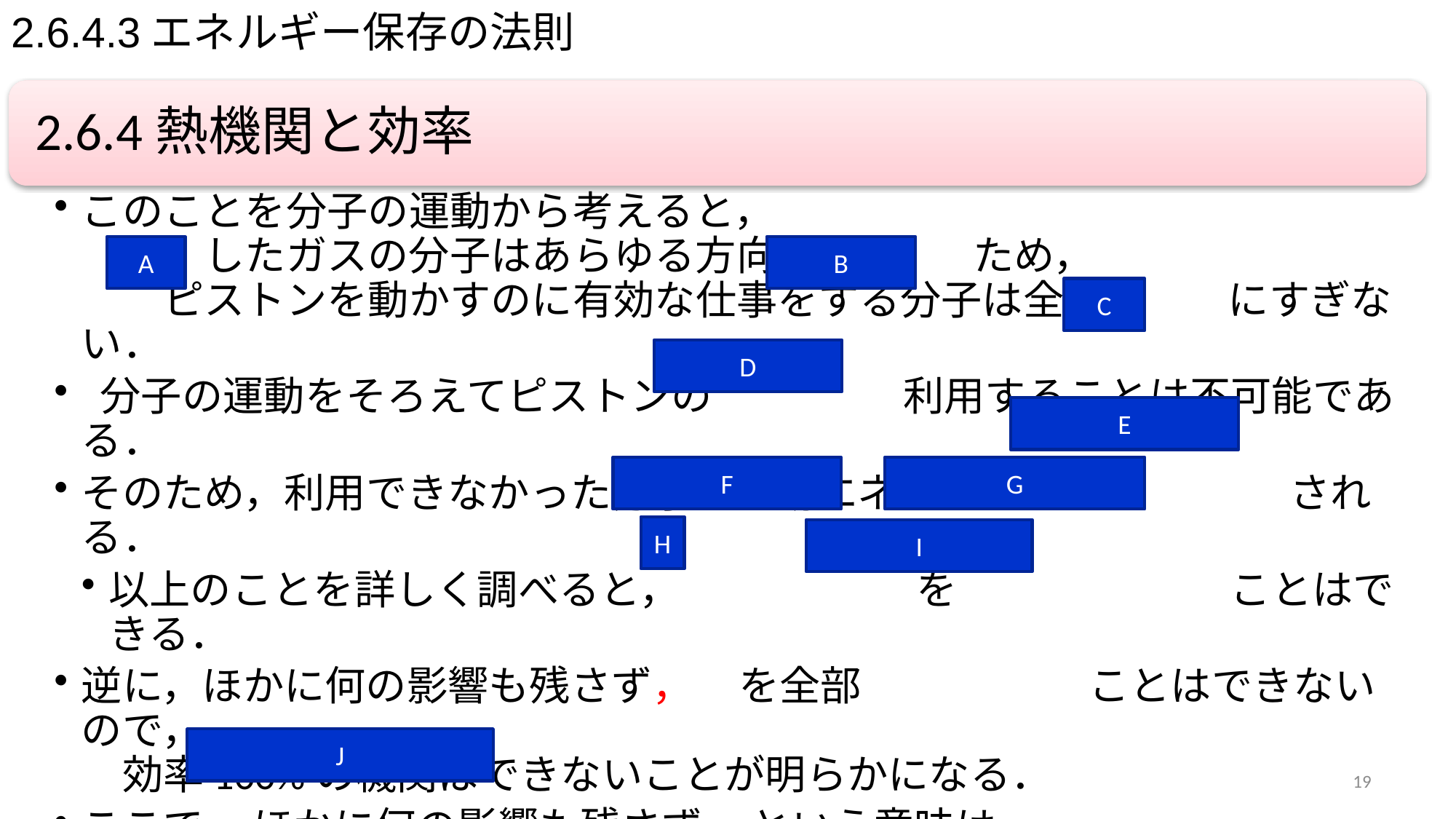

# 2.6.4.3エネルギー保存の法則
2.6.4熱機関と効率
このことを分子の運動から考えると，
　         したガスの分子はあらゆる方向に                 ため，
　　ピストンを動かすのに有効な仕事をする分子は全体の         にすぎない．
 分子の運動をそろえてピストンの                     利用することは不可能である．
そのため，利用できなかった分子の運動エネルギーが                         される．
以上のことを詳しく調べると，                          を                              ことはできる．
逆に，ほかに何の影響も残さず，     を全部                         ことはできないので，
　効率100%の機関はできないことが明らかになる．
ここで， ほかに何の影響も残さず， という意味は，
　たとえば， 排気ガスとともに大気（低温部）に熱を逃すことないと考えてよい．
これを                                 という
A
B
C
D
E
G
F
H
I
J
19